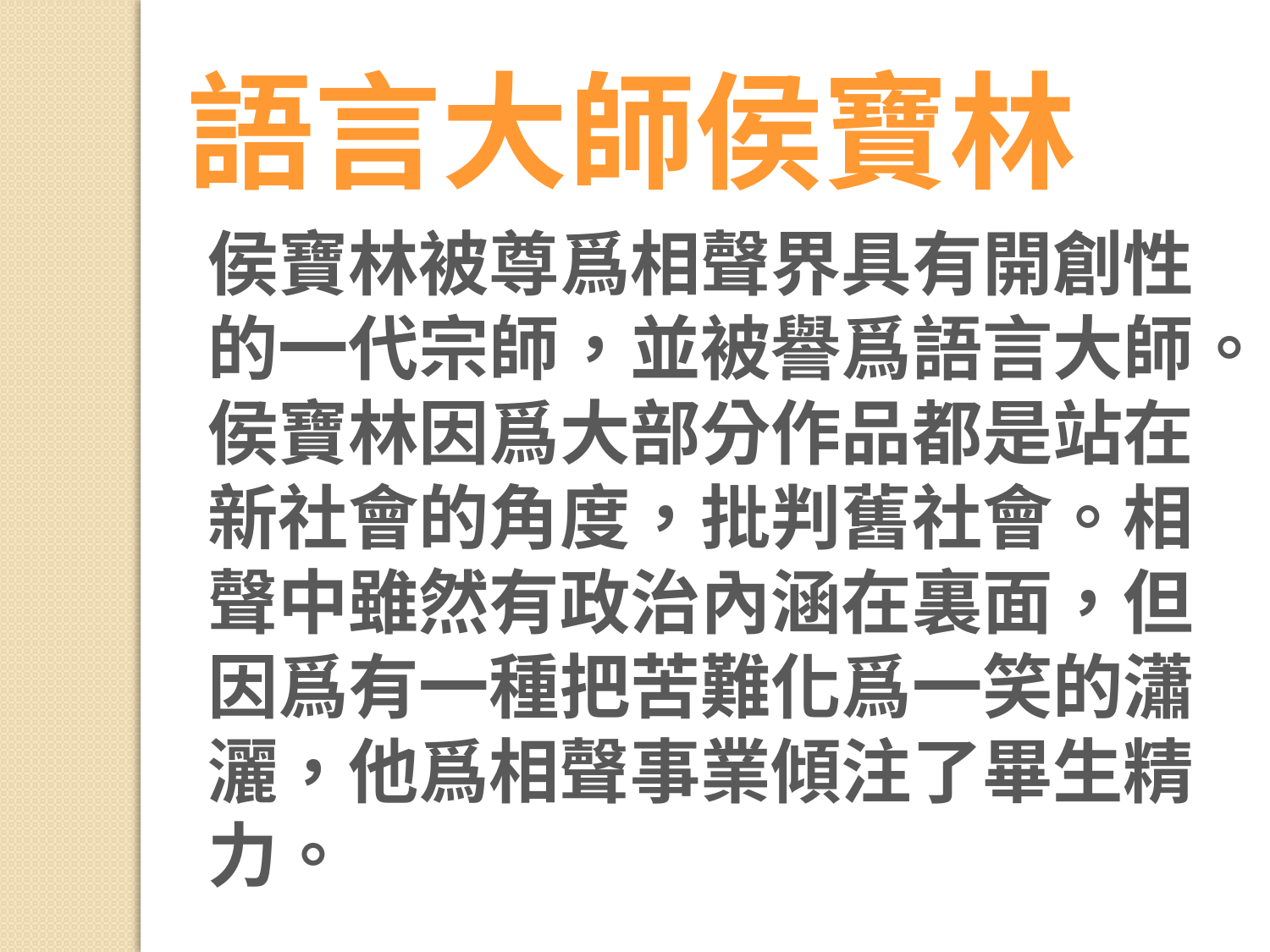

語言大師侯寶林
侯寶林被尊爲相聲界具有開創性的一代宗師，並被譽爲語言大師。侯寶林因爲大部分作品都是站在新社會的角度，批判舊社會。相聲中雖然有政治內涵在裏面，但因爲有一種把苦難化爲一笑的瀟灑，他爲相聲事業傾注了畢生精力。